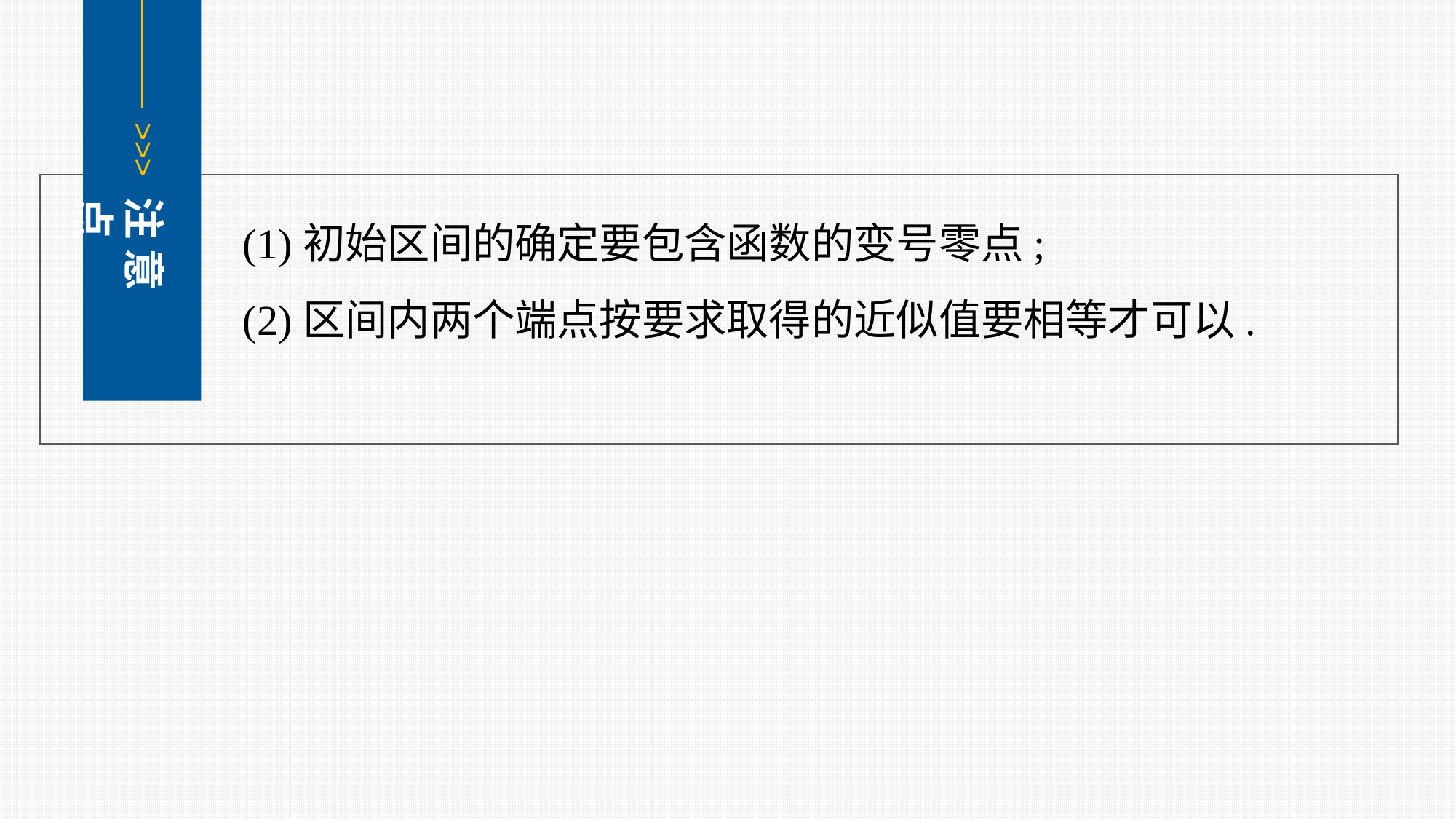

<<<
注 意 点

(1)初始区间的确定要包含函数的变号零点;
(2)区间内两个端点按要求取得的近似值要相等才可以.